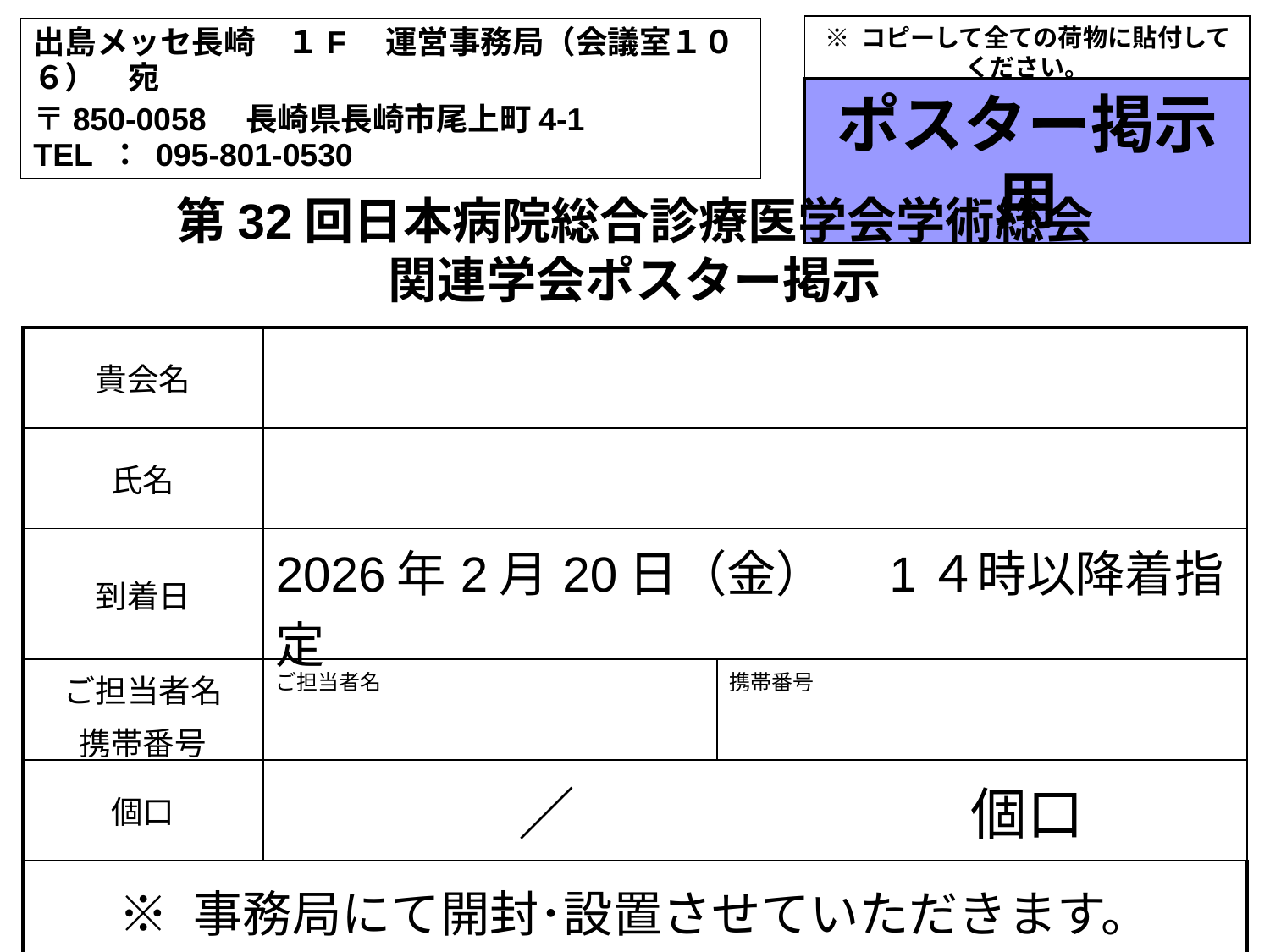

※ コピーして全ての荷物に貼付してください。
出島メッセ長崎　１F　運営事務局（会議室１０６）　宛
〒850-0058　⻑崎県⻑崎市尾上町4-1
TEL ： 095-801-0530
ポスター掲示用
第32回日本病院総合診療医学会学術総会
関連学会ポスター掲示
| 貴会名 |  |  |
| --- | --- | --- |
| 氏名 |  |  |
| 到着日 | 2026年2月20日（金）　1４時以降着指定 |  |
| ご担当者名 携帯番号 | ご担当者名 | 携帯番号 |
| 個口 | ／　　　　　　　個口 |  |
| ※ 事務局にて開封･設置させていただきます。 |  |  |